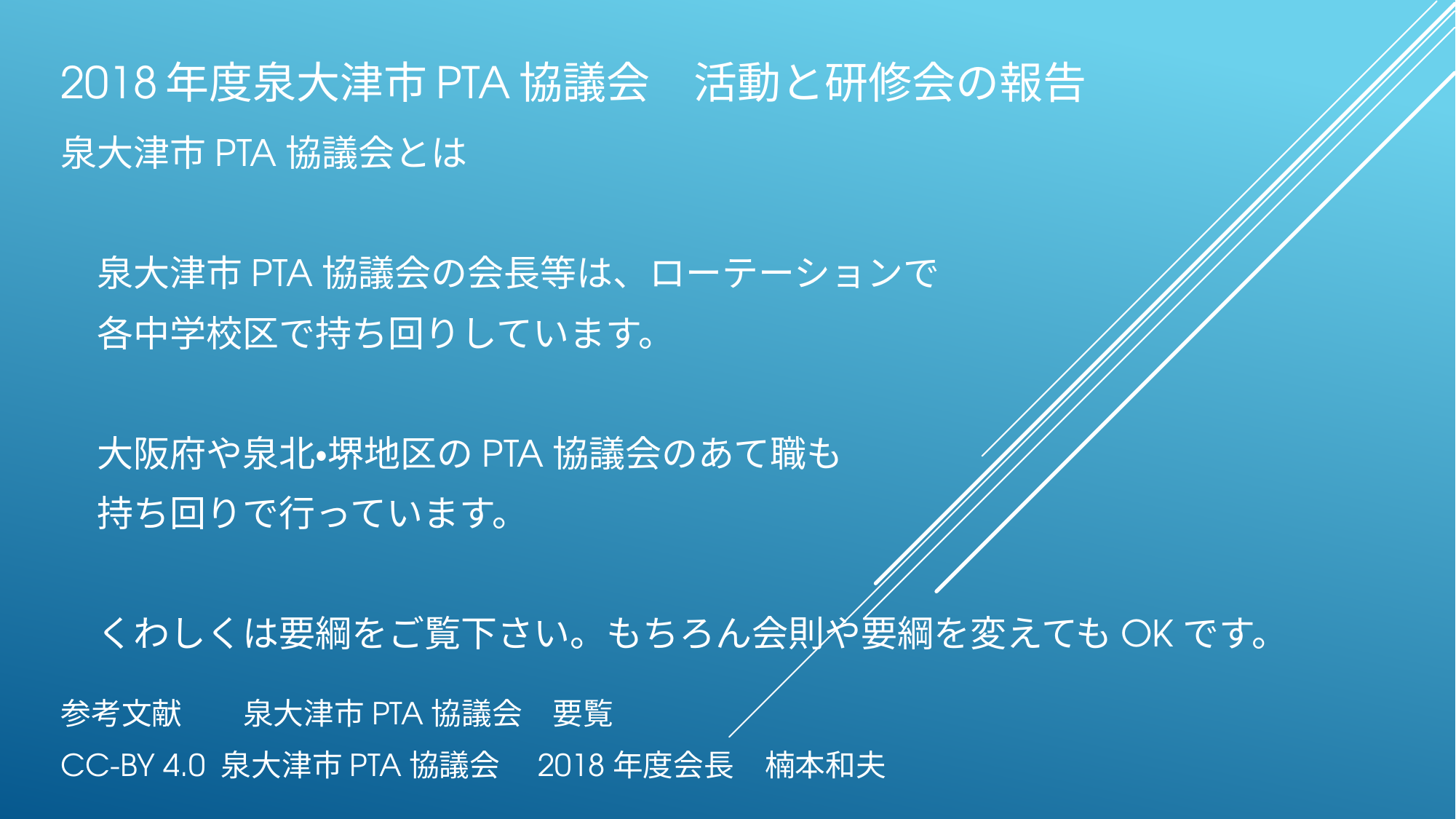

# 2018年度泉大津市PTA協議会　活動と研修会の報告
泉大津市PTA協議会とは

　泉大津市PTA協議会の会長等は、ローテーションで
　各中学校区で持ち回りしています。

　大阪府や泉北・堺地区のPTA協議会のあて職も
　持ち回りで行っています。

　くわしくは要綱をご覧下さい。もちろん会則や要綱を変えてもOKです。
参考文献　　泉大津市PTA協議会　要覧
CC-BY 4.0 泉大津市PTA協議会　2018年度会長　楠本和夫